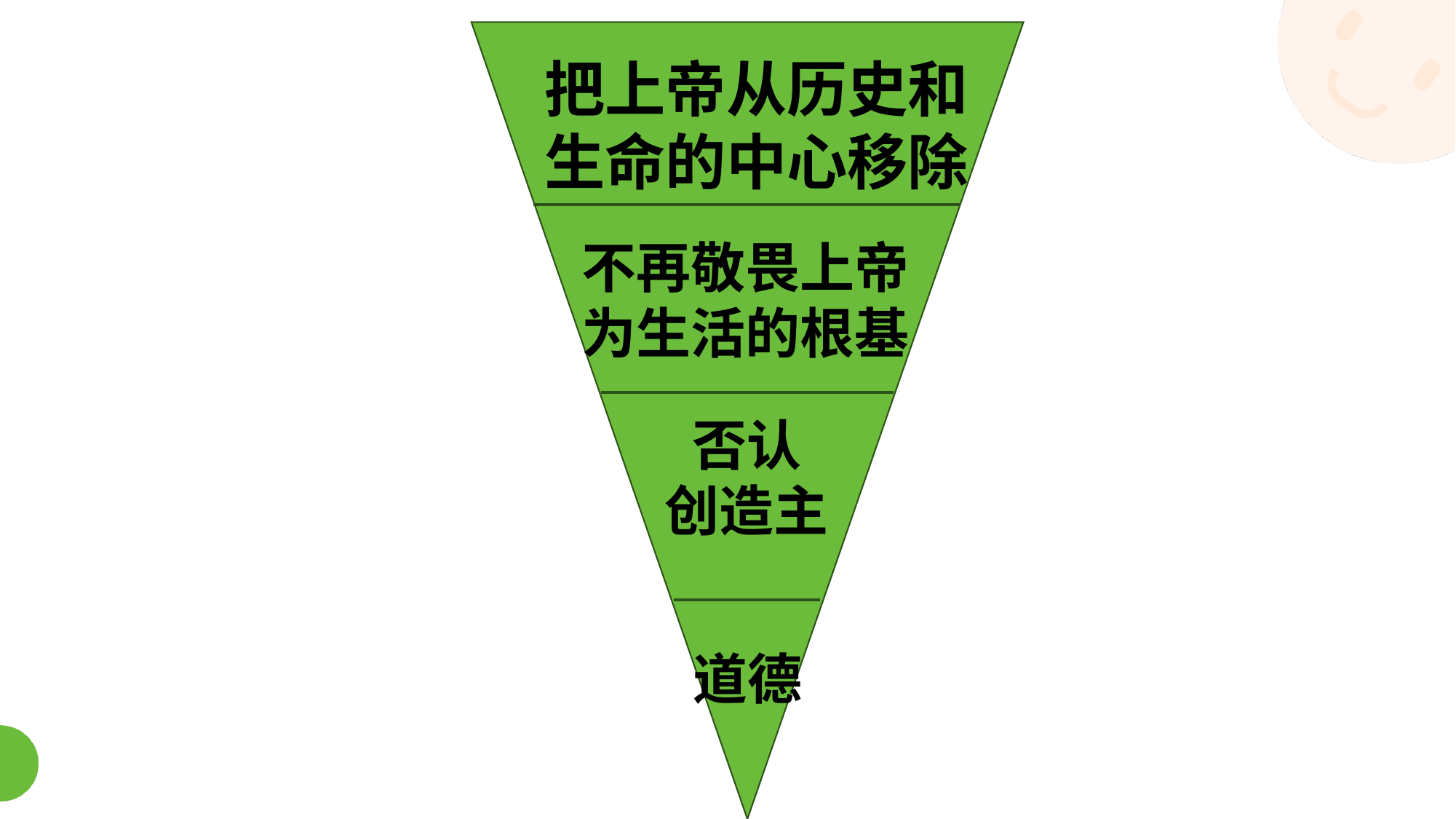

把上帝从历史和
生命的中心移除

 不再敬畏上帝
 为生活的根基

否认
创造主

道德